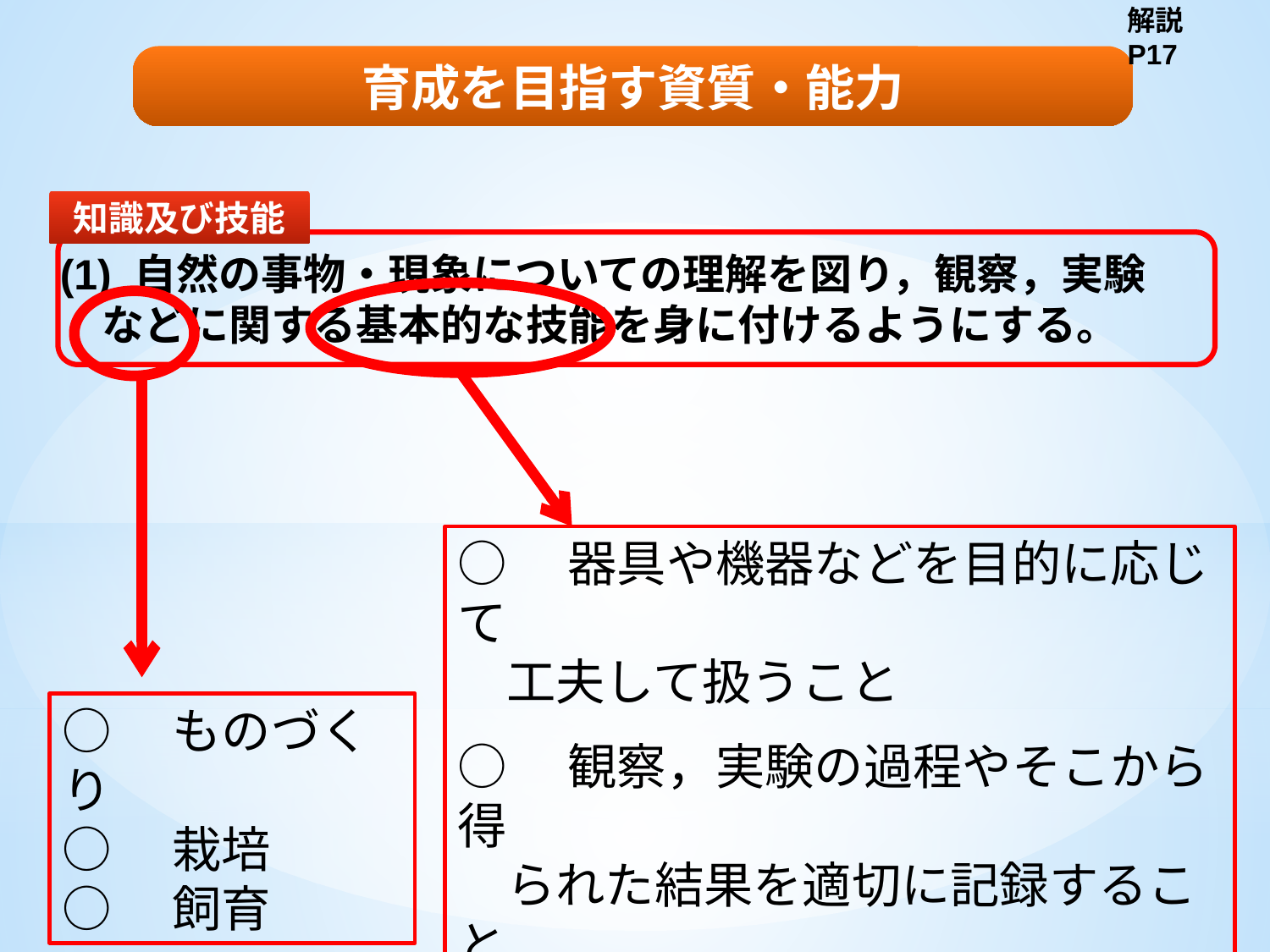

(1) 自然の事物・現象についての理解を図り，観察，実験
　などに関する基本的な技能を身に付けるようにする。

解説　P17
育成を目指す資質・能力
知識及び技能

○　器具や機器などを目的に応じて
　工夫して扱うこと

○　観察，実験の過程やそこから得
　られた結果を適切に記録すること
○　ものづくり
○　栽培
○　飼育